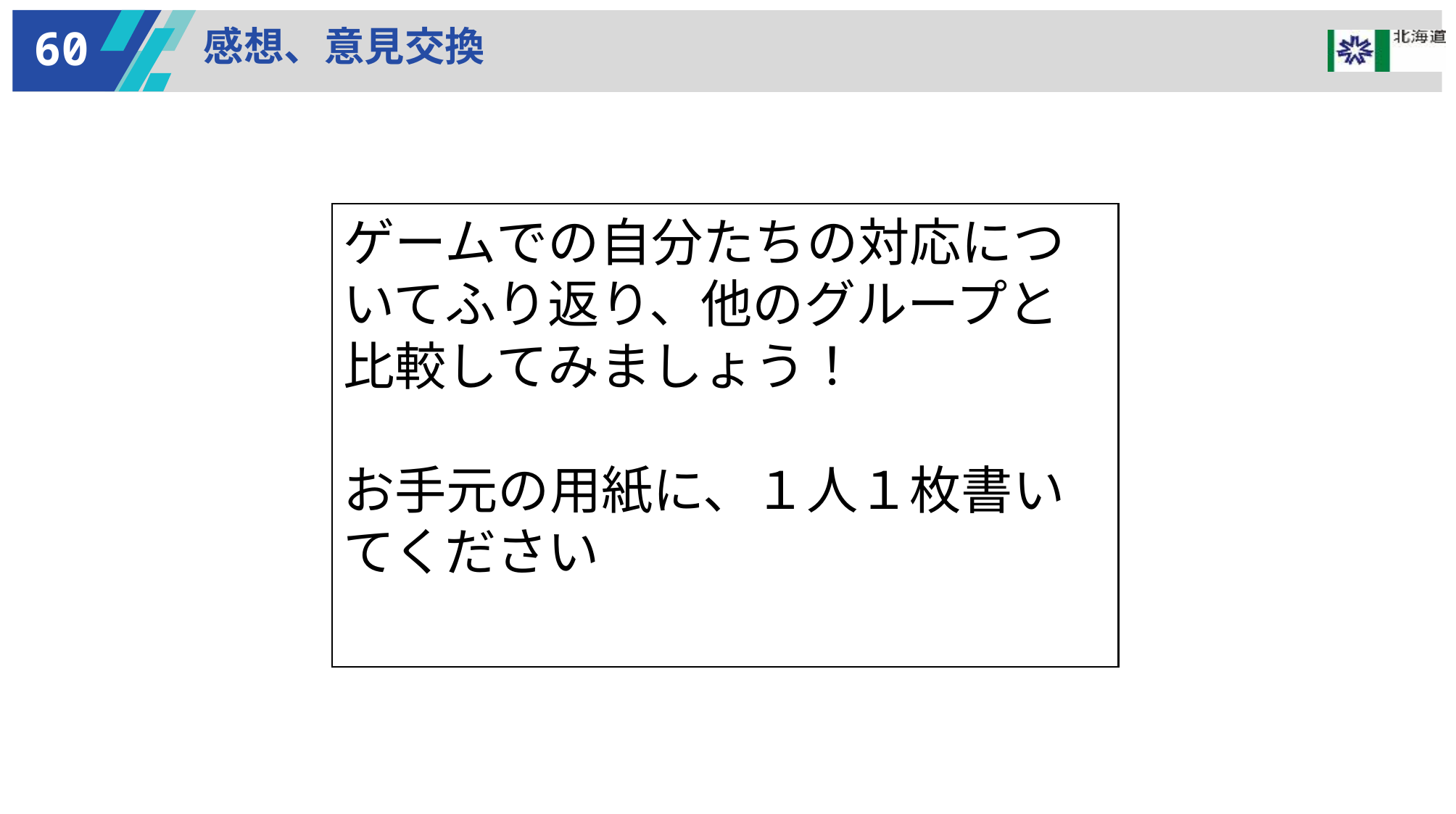

60
感想、意見交換
ゲームでの自分たちの対応についてふり返り、他のグループと比較してみましょう！

お手元の用紙に、１人１枚書いてください